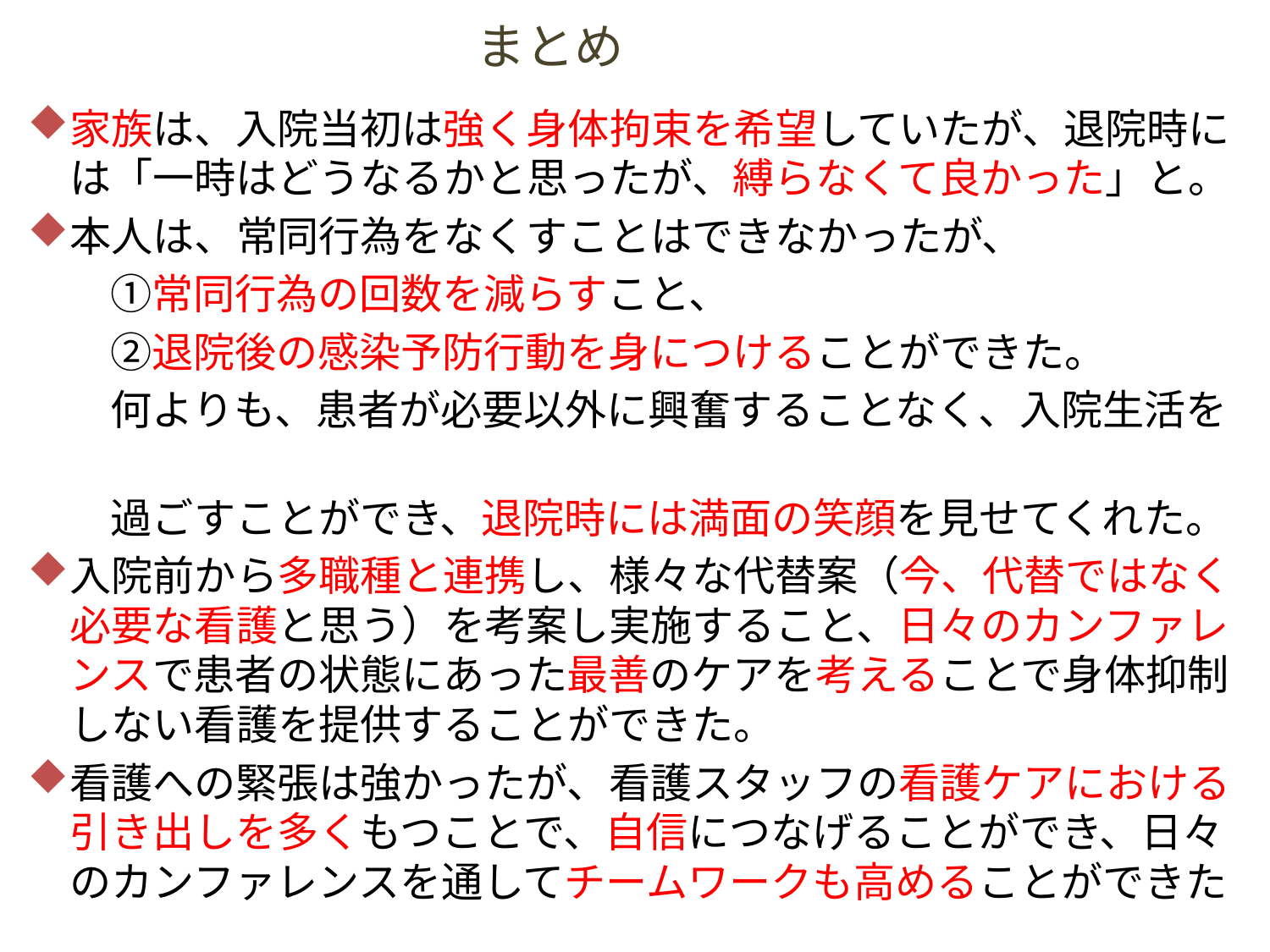

# まとめ
家族は、入院当初は強く身体拘束を希望していたが、退院時には「一時はどうなるかと思ったが、縛らなくて良かった」と。
本人は、常同行為をなくすことはできなかったが、
　　①常同行為の回数を減らすこと、
　　②退院後の感染予防行動を身につけることができた。
　　何よりも、患者が必要以外に興奮することなく、入院生活を
　　過ごすことができ、退院時には満面の笑顔を見せてくれた。
入院前から多職種と連携し、様々な代替案（今、代替ではなく必要な看護と思う）を考案し実施すること、日々のカンファレンスで患者の状態にあった最善のケアを考えることで身体抑制しない看護を提供することができた。
看護への緊張は強かったが、看護スタッフの看護ケアにおける引き出しを多くもつことで、自信につなげることができ、日々のカンファレンスを通してチームワークも高めることができた